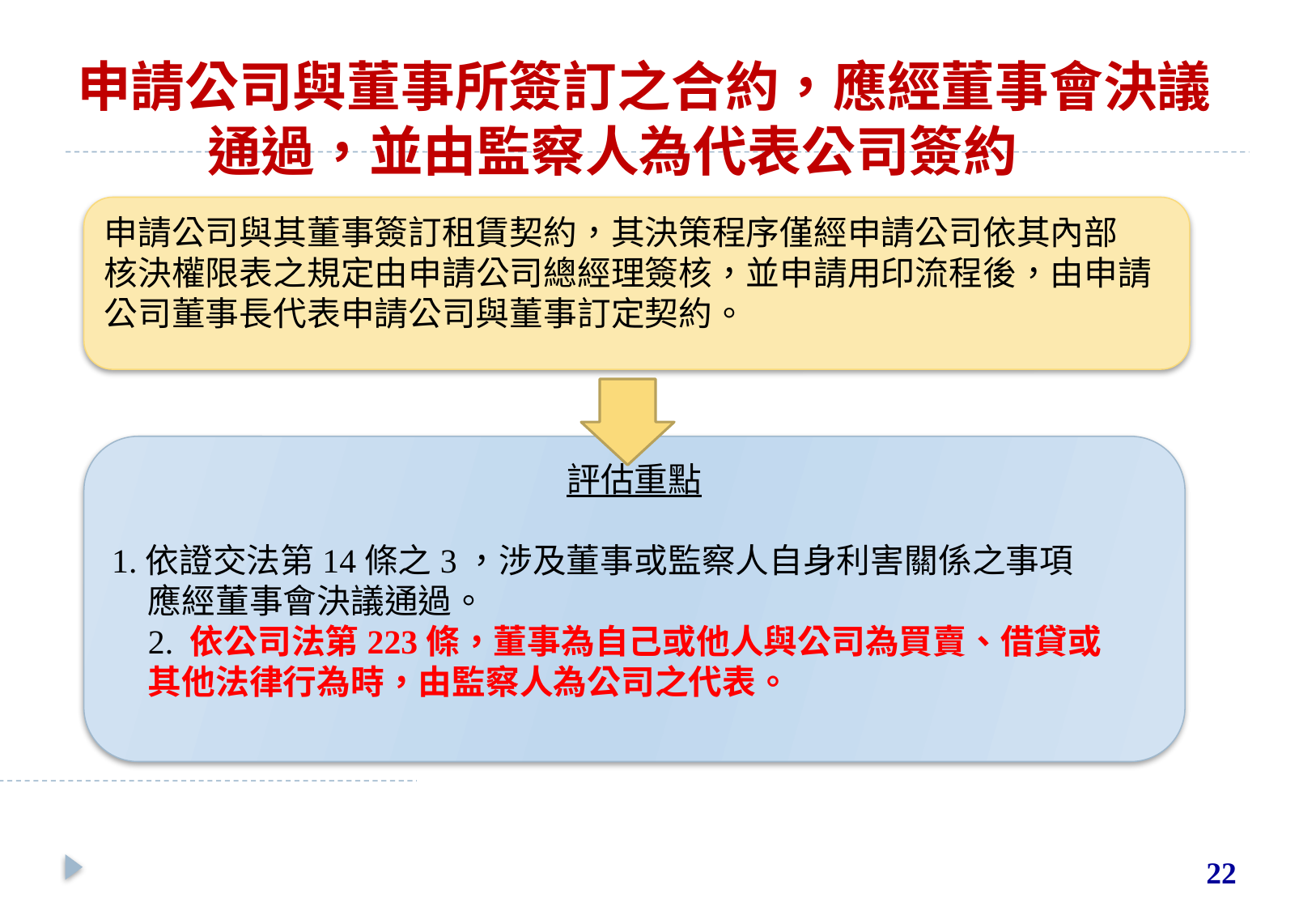

# 申請公司與董事所簽訂之合約，應經董事會決議通過，並由監察人為代表公司簽約
申請公司與其董事簽訂租賃契約，其決策程序僅經申請公司依其內部
核決權限表之規定由申請公司總經理簽核，並申請用印流程後，由申請
公司董事長代表申請公司與董事訂定契約。

評估重點

1.依證交法第14條之3，涉及董事或監察人自身利害關係之事項
應經董事會決議通過。
2. 依公司法第223條，董事為自己或他人與公司為買賣、借貸或
其他法律行為時，由監察人為公司之代表。
22